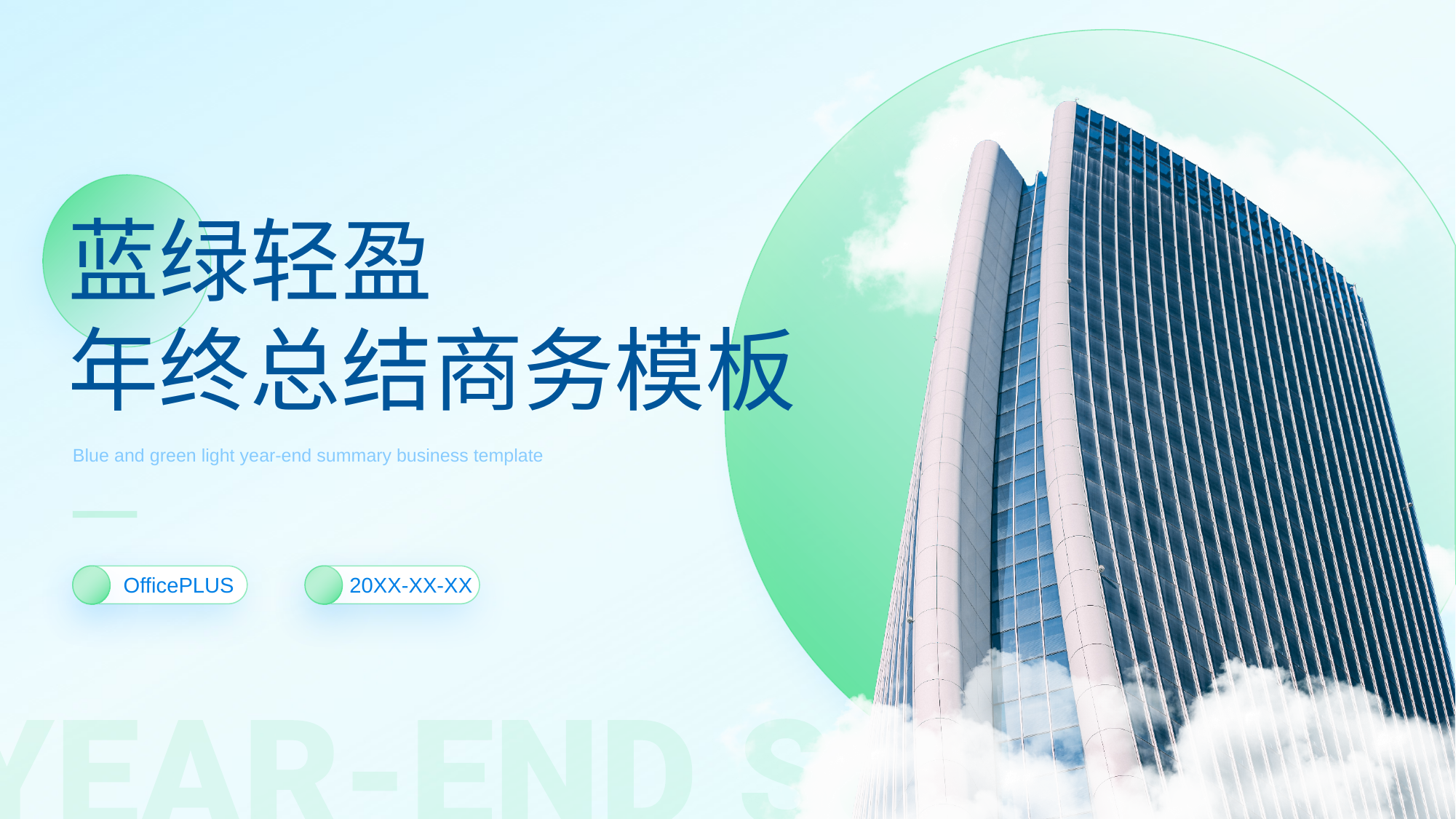

蓝绿轻盈
年终总结商务模板
Blue and green light year-end summary business template

OfficePLUS

20XX-XX-XX